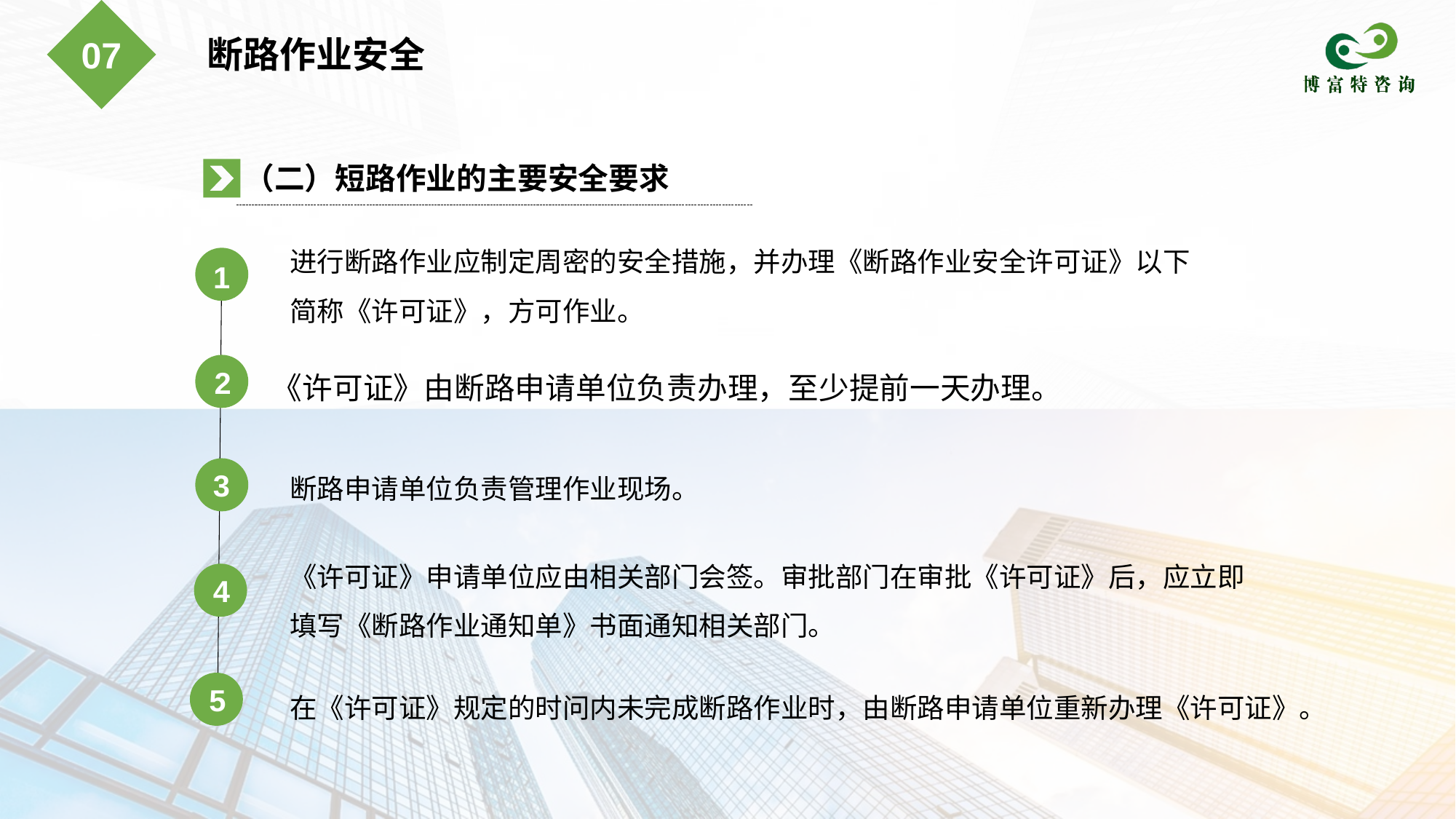

断路作业安全
07
（二）短路作业的主要安全要求

进行断路作业应制定周密的安全措施，并办理《断路作业安全许可证》以下简称《许可证》，方可作业。

1
《许可证》由断路申请单位负责办理，至少提前一天办理。

2

3
断路申请单位负责管理作业现场。
《许可证》申请单位应由相关部门会签。审批部门在审批《许可证》后，应立即填写《断路作业通知单》书面通知相关部门。

4
在《许可证》规定的时问内未完成断路作业时，由断路申请单位重新办理《许可证》。

5